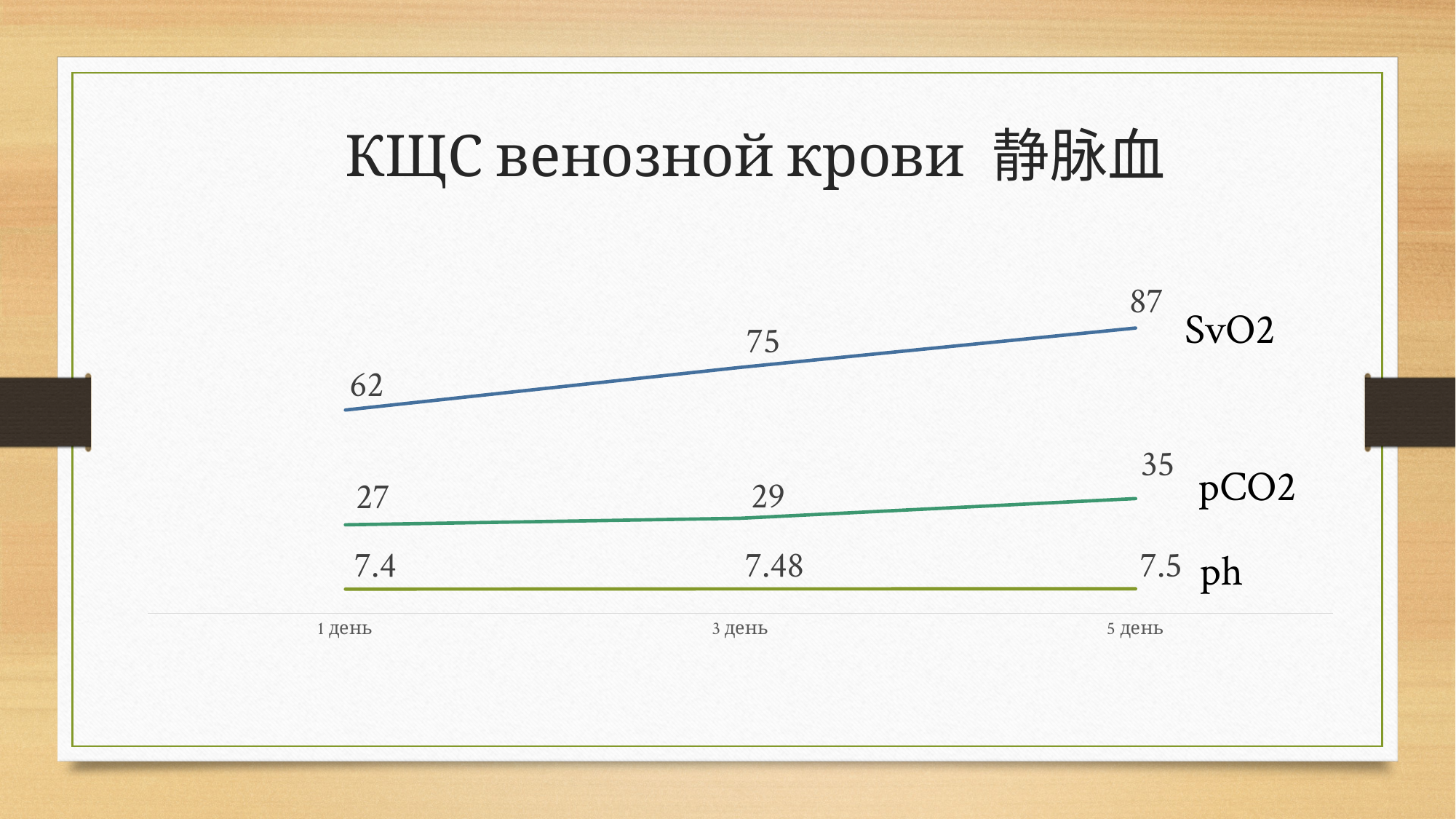

КЩС венозной крови 静脉血

### Chart

| Category | ph | pCO2 | SvO2 |
|---|---|---|---|
| 1 день | 7.4 | 27.0 | 62.0 |
| 3 день | 7.48 | 29.0 | 75.0 |
| 5 день | 7.5 | 35.0 | 87.0 |
SvO2
pCO2
ph